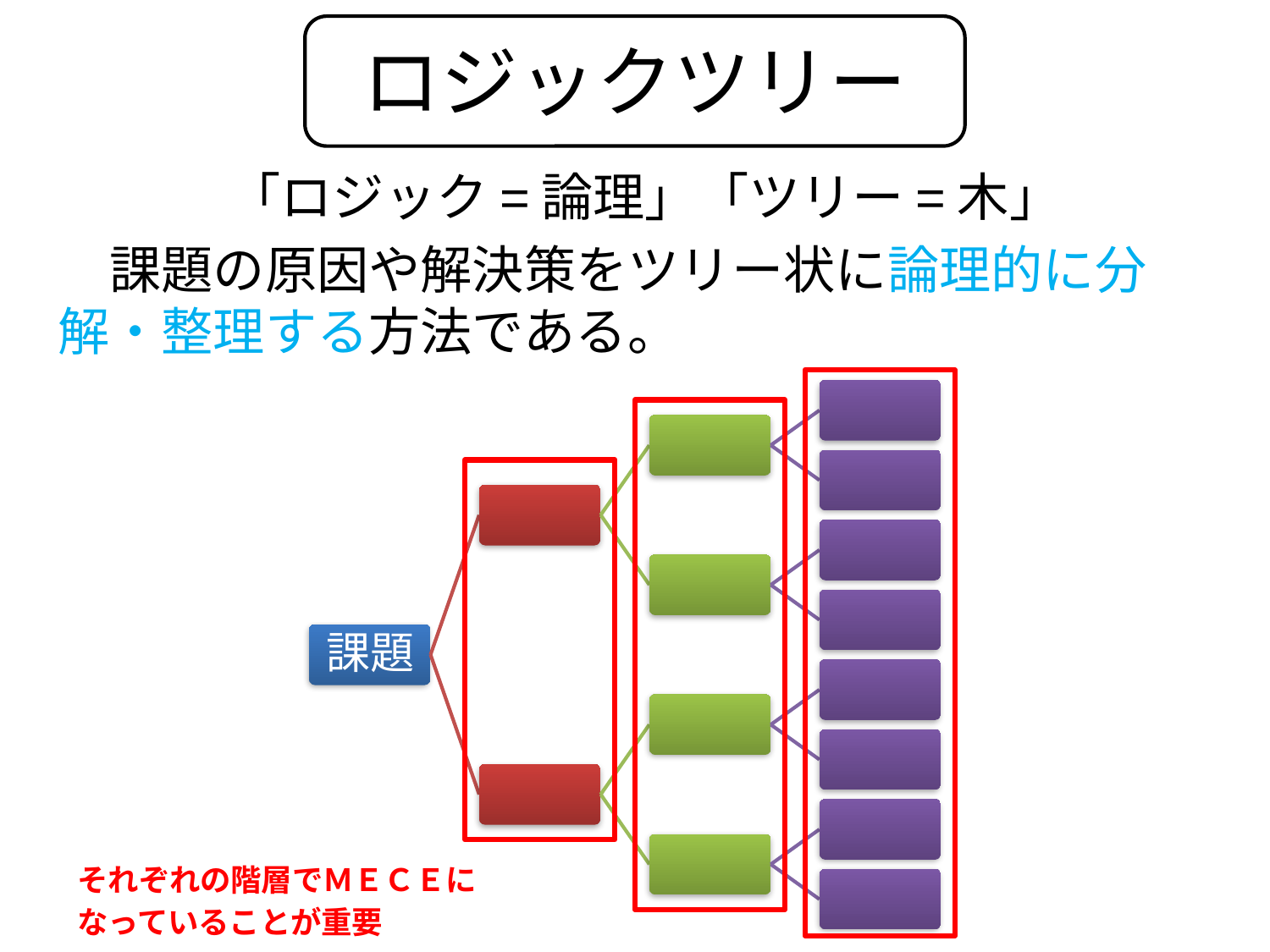

# ロジックツリー

「ロジック=論理」「ツリー=木」
　課題の原因や解決策をツリー状に論理的に分解・整理する方法である。

課題

それぞれの階層でＭＥＣＥに
なっていることが重要